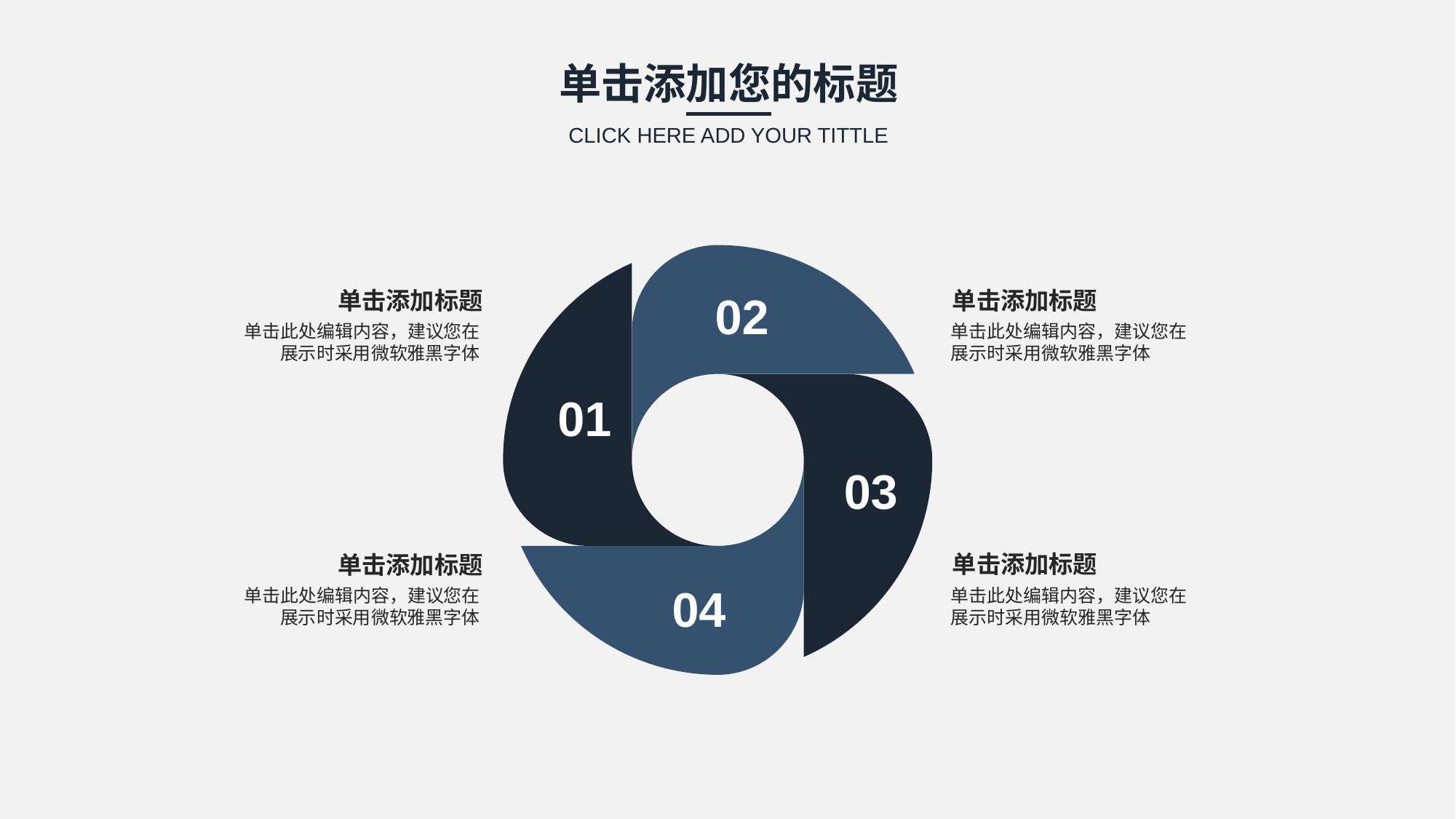

单击添加您的标题
CLICK HERE ADD YOUR TITTLE

单击添加标题
单击添加标题
02
单击此处编辑内容，建议您在展示时采用微软雅黑字体
单击此处编辑内容，建议您在展示时采用微软雅黑字体

01
03

单击添加标题
单击添加标题
04
单击此处编辑内容，建议您在展示时采用微软雅黑字体
单击此处编辑内容，建议您在展示时采用微软雅黑字体